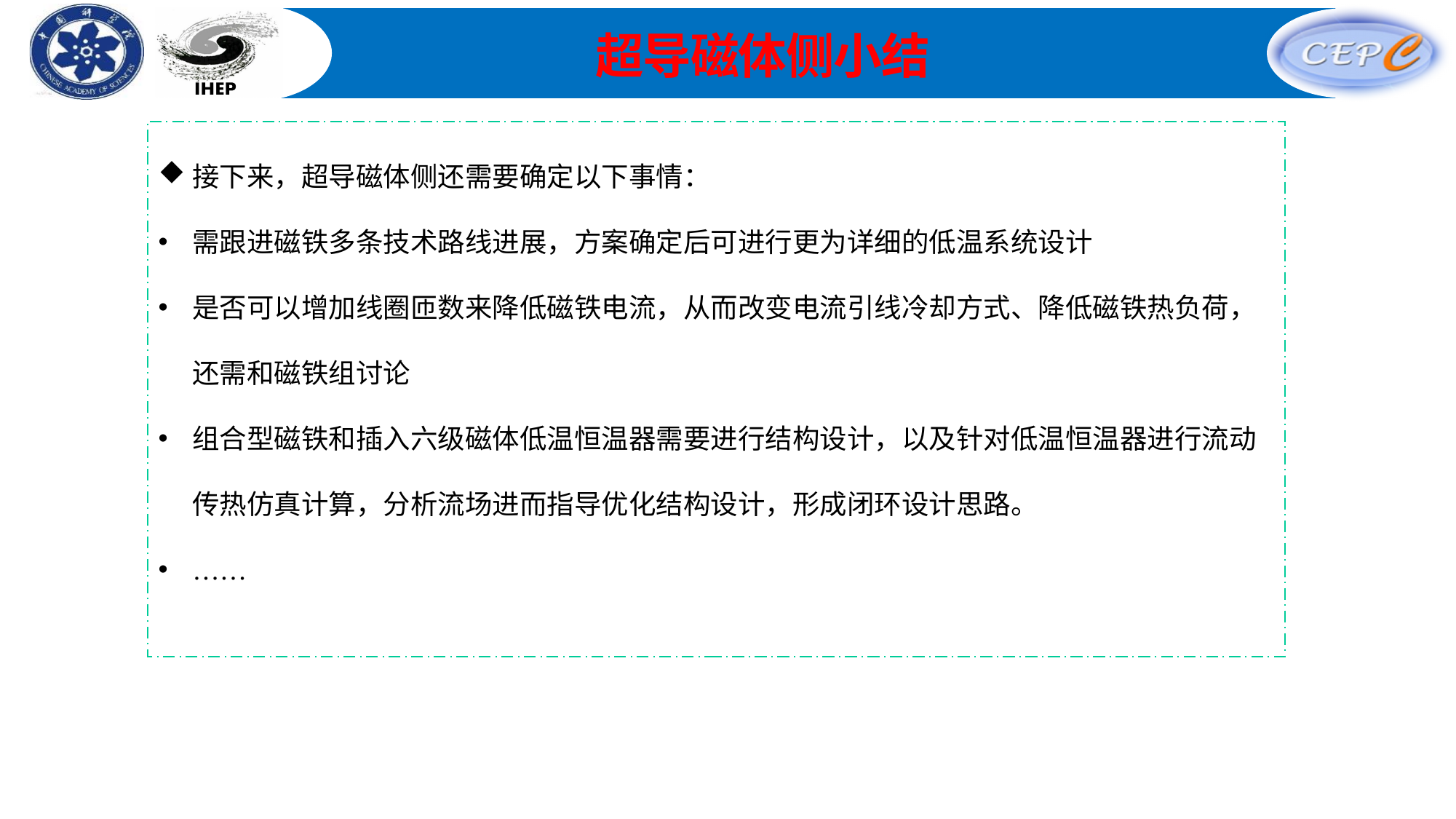

超导磁体侧小结
接下来，超导磁体侧还需要确定以下事情：
需跟进磁铁多条技术路线进展，方案确定后可进行更为详细的低温系统设计
是否可以增加线圈匝数来降低磁铁电流，从而改变电流引线冷却方式、降低磁铁热负荷，还需和磁铁组讨论
组合型磁铁和插入六级磁体低温恒温器需要进行结构设计，以及针对低温恒温器进行流动传热仿真计算，分析流场进而指导优化结构设计，形成闭环设计思路。
……

加速器中心低温组